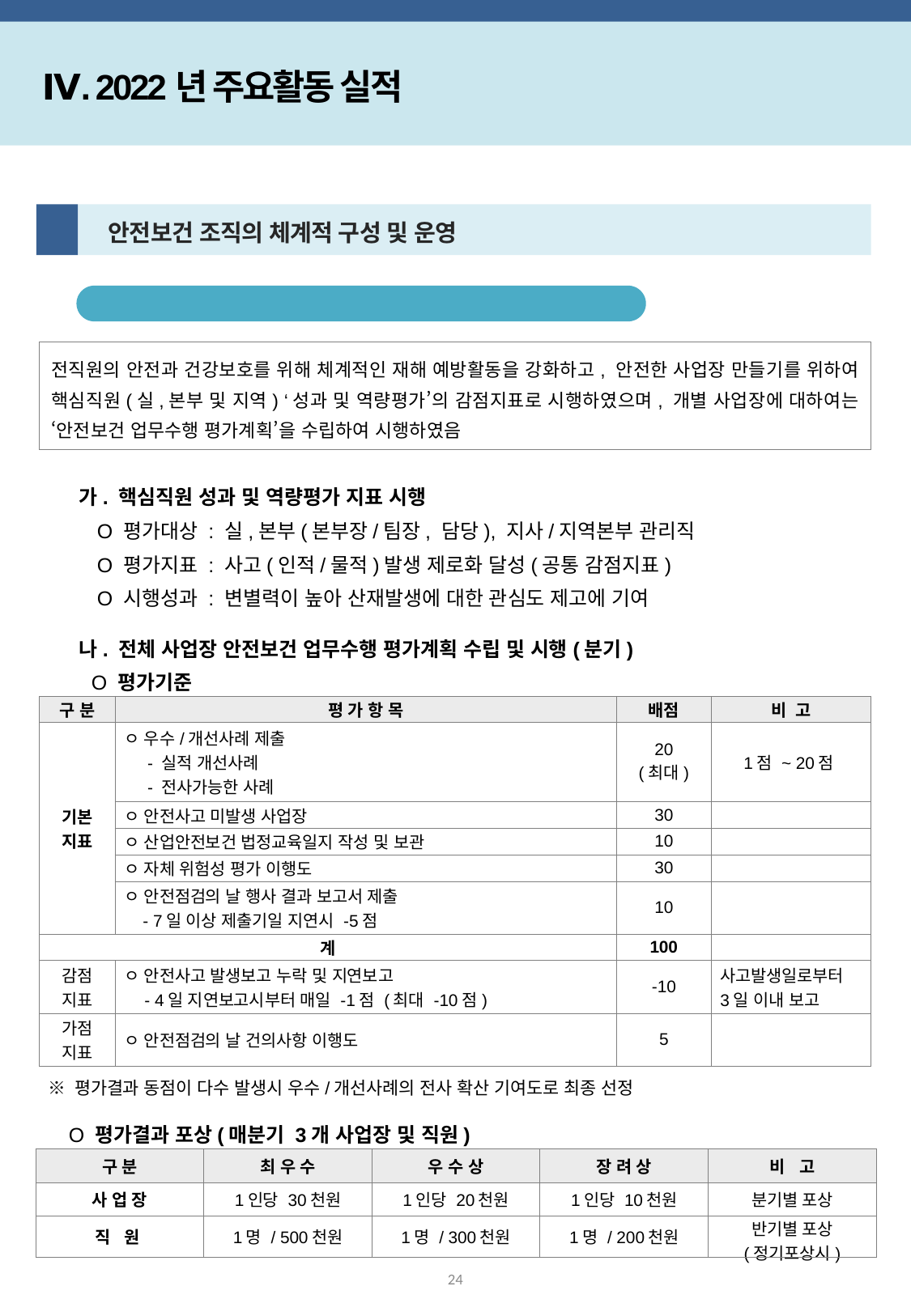

Ⅳ. 2022년 주요활동 실적
2
  안전보건 조직의 체계적 구성 및 운영
안전보건 업무수행 평가계획 수립 및 시행
전직원의 안전과 건강보호를 위해 체계적인 재해 예방활동을 강화하고, 안전한 사업장 만들기를 위하여 핵심직원(실,본부 및 지역) ‘성과 및 역량평가’의 감점지표로 시행하였으며, 개별 사업장에 대하여는 ‘안전보건 업무수행 평가계획’을 수립하여 시행하였음
 가. 핵심직원 성과 및 역량평가 지표 시행
     O 평가대상 : 실,본부(본부장/팀장, 담당), 지사/지역본부 관리직
     O 평가지표 : 사고(인적/물적)발생 제로화 달성(공통 감점지표)
     O 시행성과 : 변별력이 높아 산재발생에 대한 관심도 제고에 기여

 나. 전체 사업장 안전보건 업무수행 평가계획 수립 및 시행(분기)
    O 평가기준

O 평가결과 포상(매분기 3개 사업장 및 직원)
| 구 분 | 평 가 항 목 | 배점 | 비 고 |
| --- | --- | --- | --- |
| 기본 지표 | ㅇ 우수/개선사례 제출 - 실적 개선사례 - 전사가능한 사례 | 20 (최대) | 1점 ~ 20점 |
|  | ㅇ 안전사고 미발생 사업장 | 30 |  |
|  | ㅇ 산업안전보건 법정교육일지 작성 및 보관 | 10 |  |
|  | ㅇ 자체 위험성 평가 이행도 | 30 |  |
|  | ㅇ 안전점검의 날 행사 결과 보고서 제출 - 7일 이상 제출기일 지연시 -5점 | 10 |  |
| 계 |  | 100 |  |
| 감점 지표 | ㅇ 안전사고 발생보고 누락 및 지연보고 - 4일 지연보고시부터 매일 -1점 (최대 -10점) | -10 | 사고발생일로부터 3일 이내 보고 |
| 가점 지표 | ㅇ 안전점검의 날 건의사항 이행도 | 5 |  |
※ 평가결과 동점이 다수 발생시 우수/개선사례의 전사 확산 기여도로 최종 선정
| 구 분 | 최 우 수 | 우 수 상 | 장 려 상 | 비 고 |
| --- | --- | --- | --- | --- |
| 사 업 장 | 1인당 30천원 | 1인당 20천원 | 1인당 10천원 | 분기별 포상 |
| 직 원 | 1명 / 500천원 | 1명 / 300천원 | 1명 / 200천원 | 반기별 포상 (정기포상시) |
24